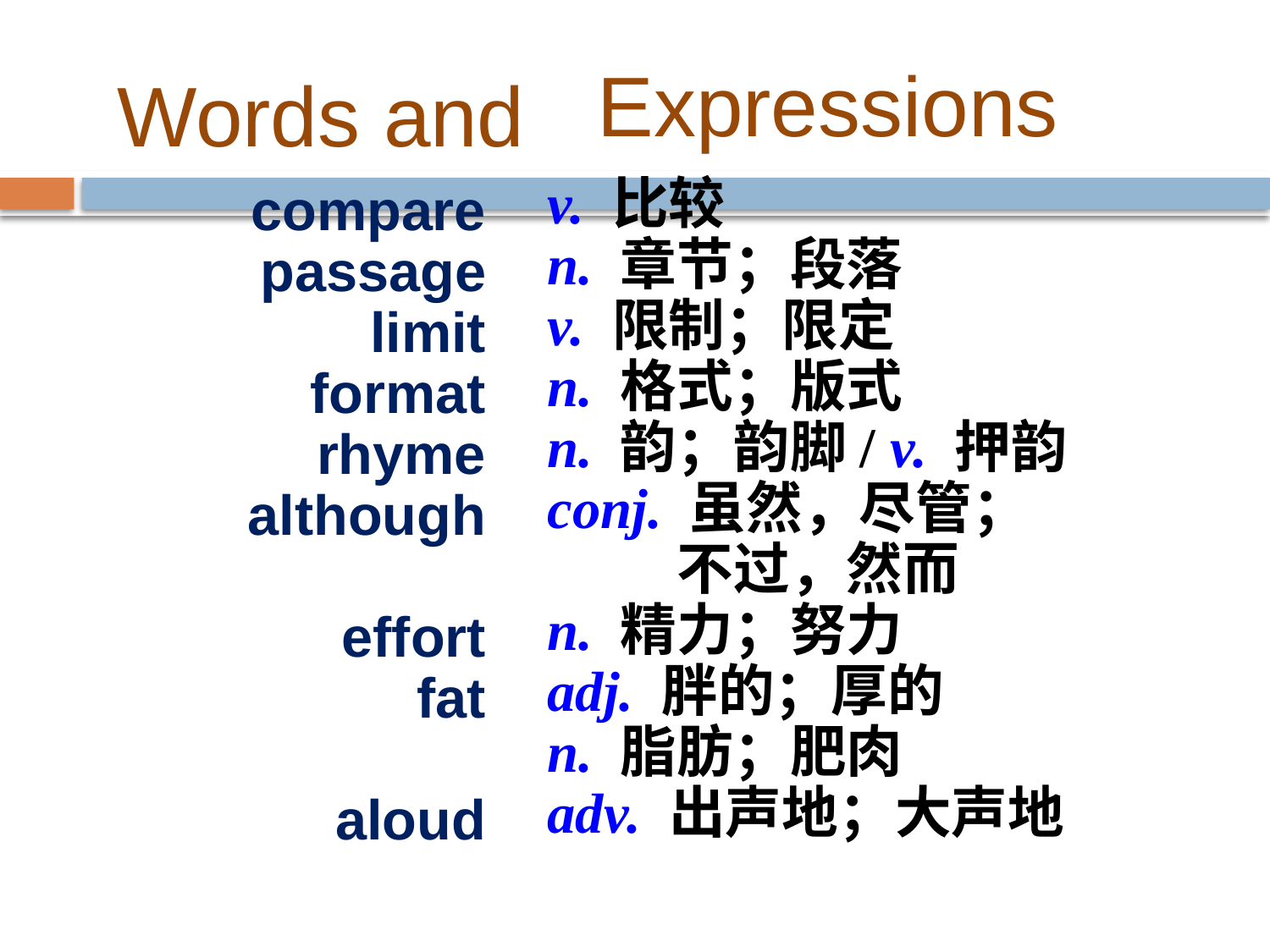

Expressions
Words and
v. 比较
n. 章节；段落
v. 限制；限定
n. 格式；版式
n. 韵；韵脚/ v. 押韵
conj. 虽然，尽管；
         不过，然而
n. 精力；努力
adj. 胖的；厚的
n. 脂肪；肥肉
adv. 出声地；大声地
compare
passage
limit
format
rhyme
although

effort
fat

aloud